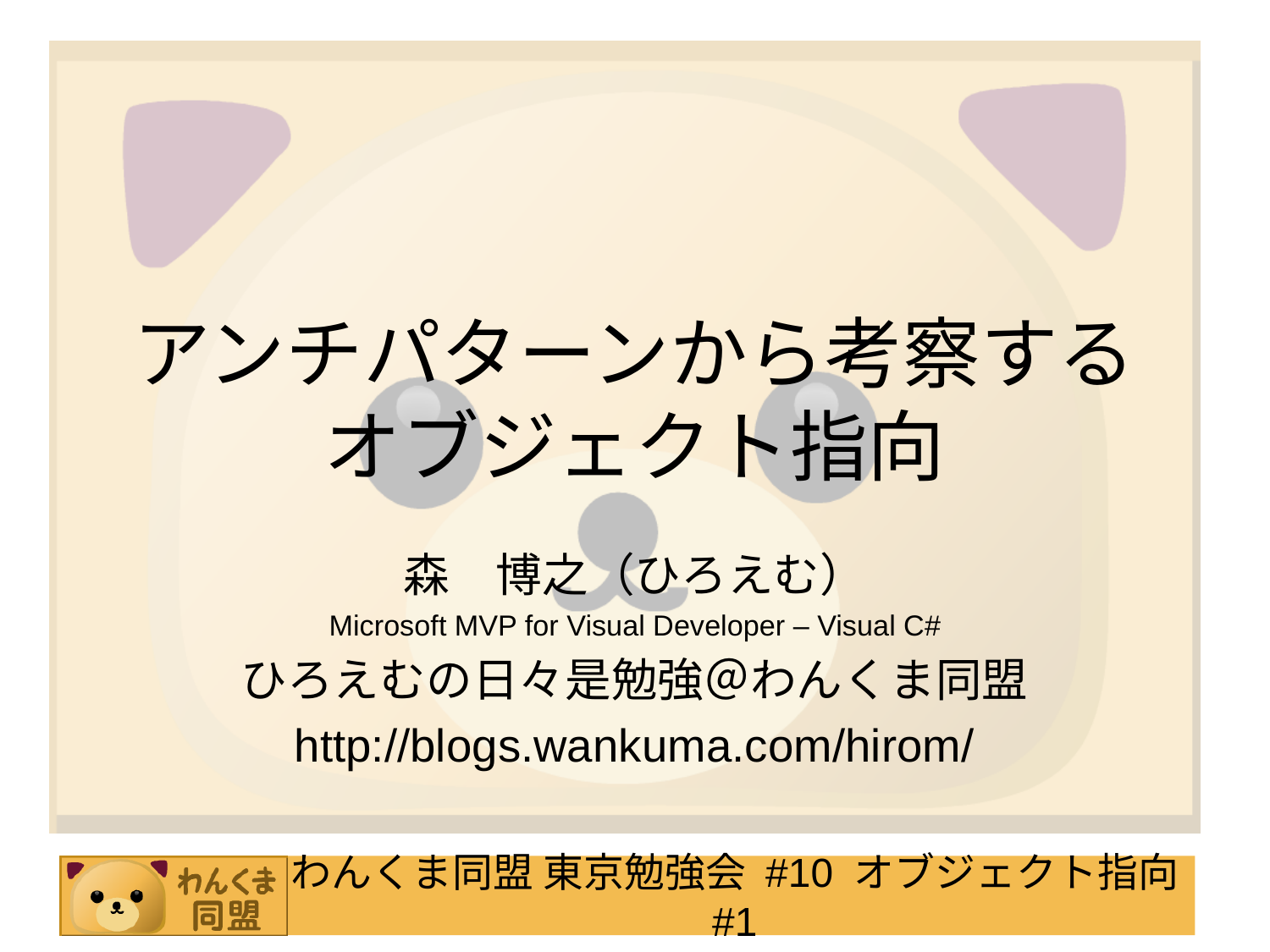

# アンチパターンから考察する オブジェクト指向
森　博之（ひろえむ）
Microsoft MVP for Visual Developer – Visual C#
ひろえむの日々是勉強＠わんくま同盟
http://blogs.wankuma.com/hirom/